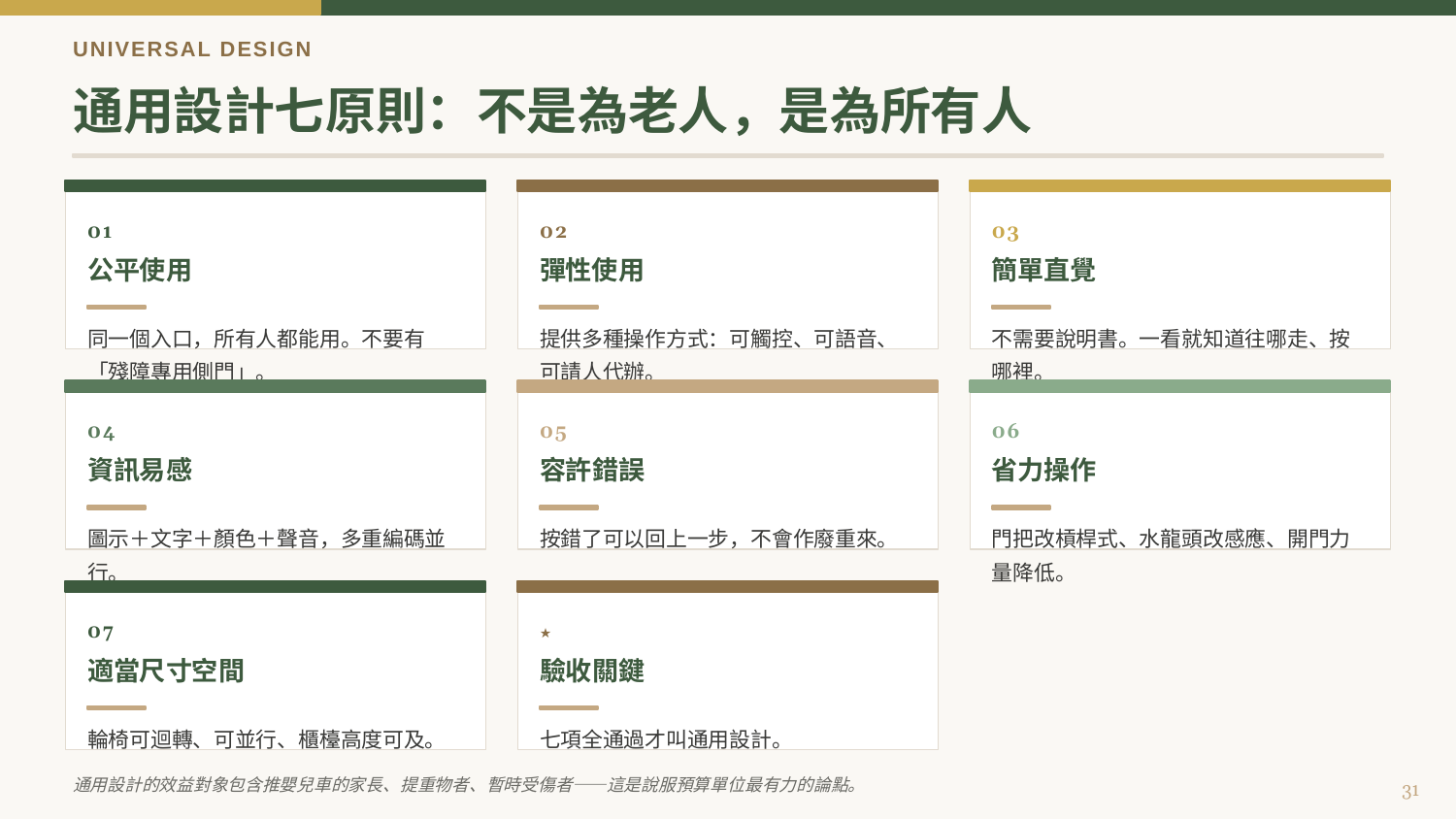

UNIVERSAL DESIGN
通用設計七原則：不是為老人，是為所有人

01
02
03
公平使用
彈性使用
簡單直覺

同一個入口，所有人都能用。不要有「殘障專用側門」。
提供多種操作方式：可觸控、可語音、可請人代辦。
不需要說明書。一看就知道往哪走、按哪裡。

04
05
06
資訊易感
容許錯誤
省力操作

圖示＋文字＋顏色＋聲音，多重編碼並行。
按錯了可以回上一步，不會作廢重來。
門把改槓桿式、水龍頭改感應、開門力量降低。

07
★
適當尺寸空間
驗收關鍵

輪椅可迴轉、可並行、櫃檯高度可及。
七項全通過才叫通用設計。
通用設計的效益對象包含推嬰兒車的家長、提重物者、暫時受傷者——這是說服預算單位最有力的論點。
31